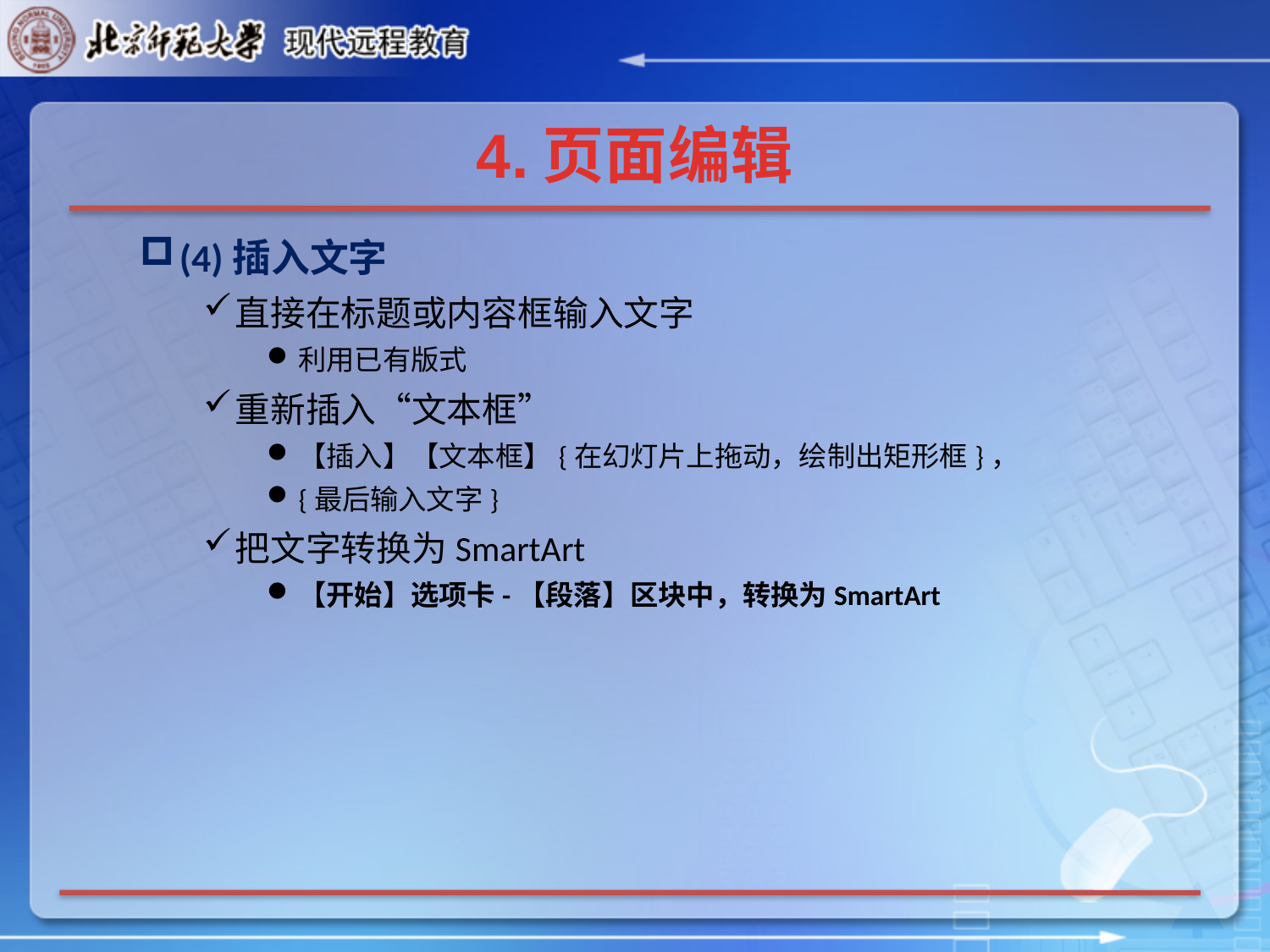

# 4.页面编辑
(4)插入文字
直接在标题或内容框输入文字
利用已有版式
重新插入“文本框”
【插入】【文本框】{在幻灯片上拖动，绘制出矩形框}，
{最后输入文字}
把文字转换为SmartArt
【开始】选项卡-【段落】区块中，转换为SmartArt